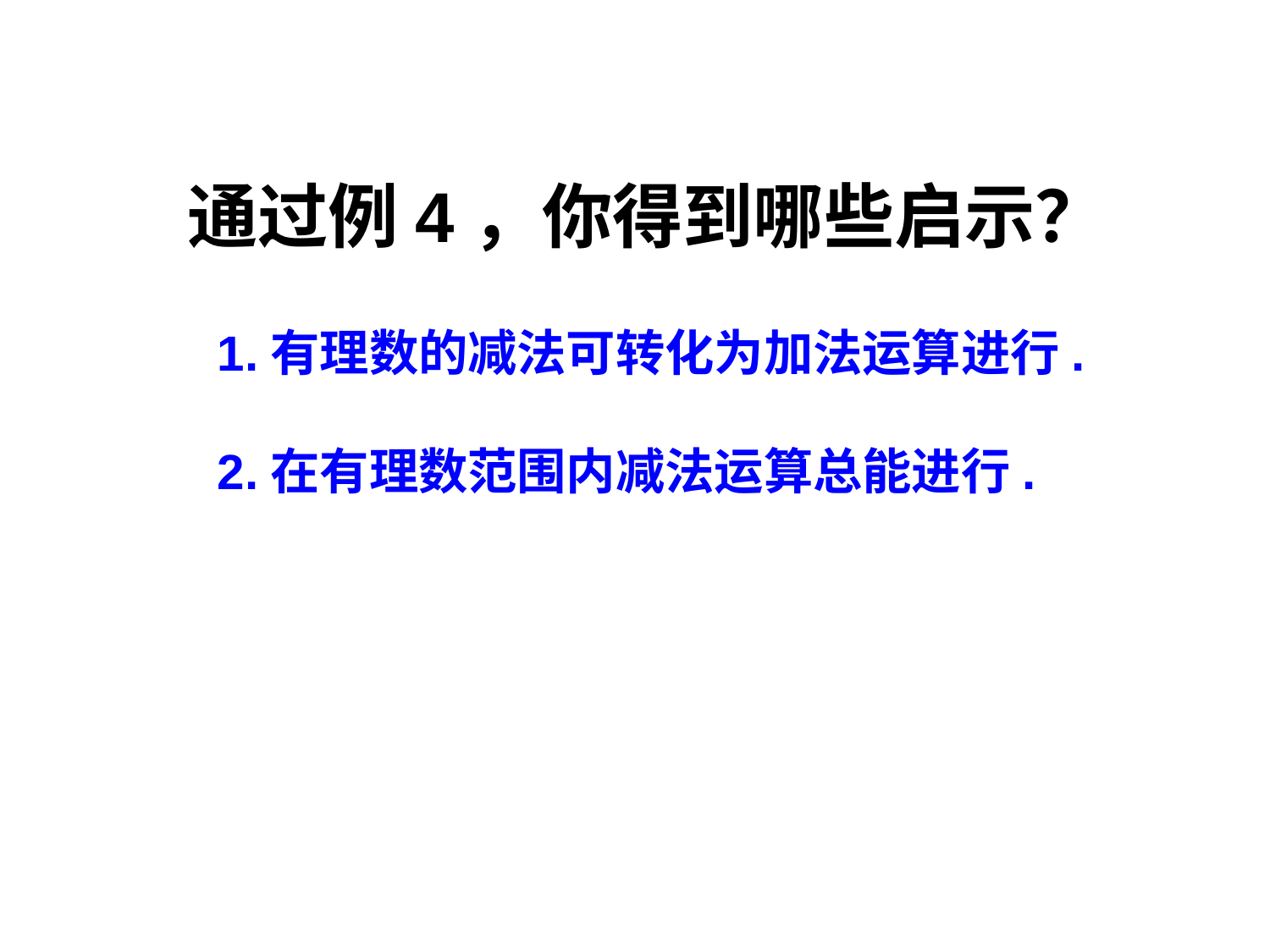

通过例4，你得到哪些启示？
1.有理数的减法可转化为加法运算进行.

2.在有理数范围内减法运算总能进行.